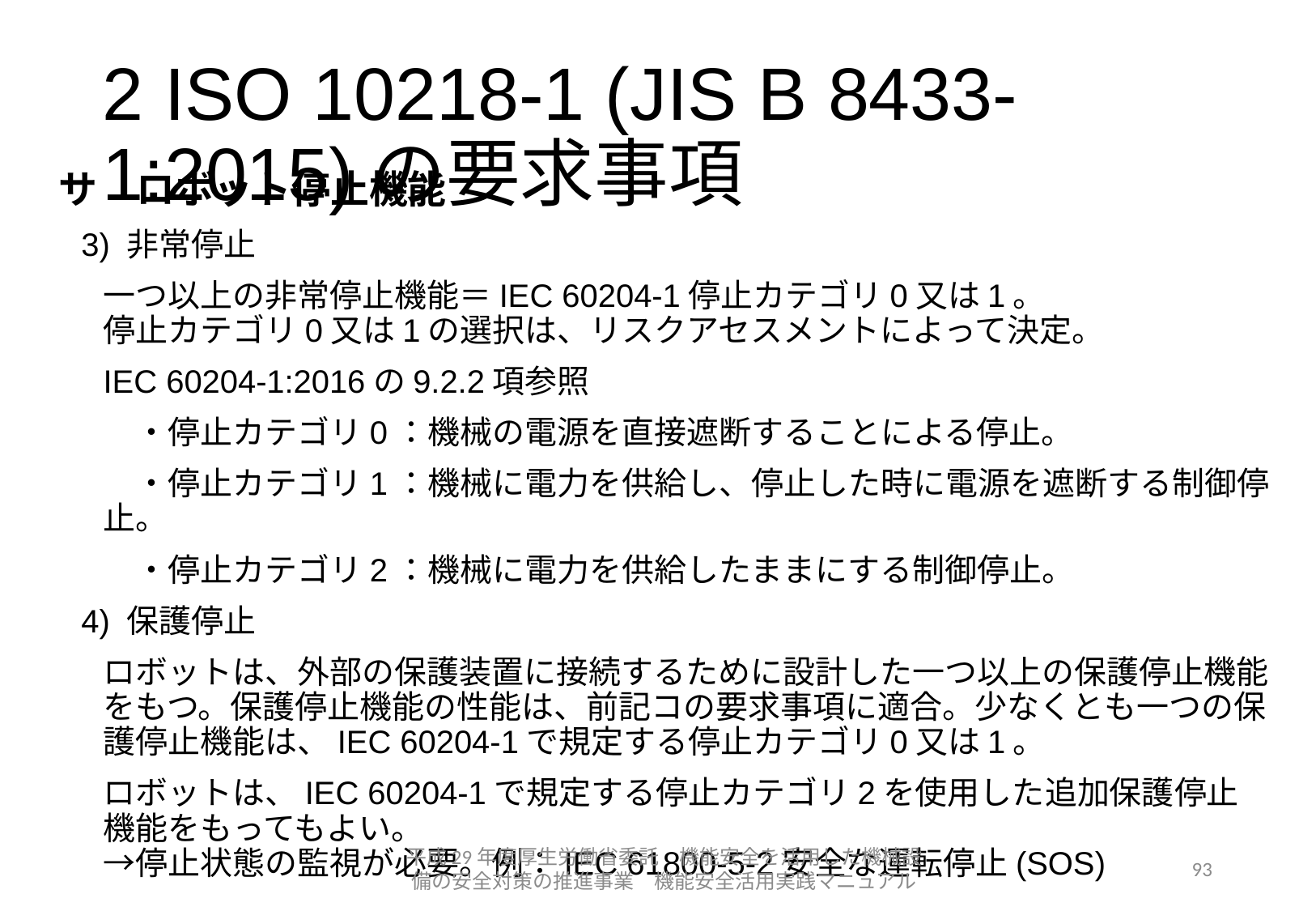

# 2 ISO 10218-1 (JIS B 8433-1:2015)の要求事項
サ　ロボット停止機能
3) 非常停止
一つ以上の非常停止機能＝IEC 60204-1停止カテゴリ0又は1。
停止カテゴリ0又は1の選択は、リスクアセスメントによって決定。
IEC 60204-1:2016の9.2.2項参照
　・停止カテゴリ0：機械の電源を直接遮断することによる停止。
　・停止カテゴリ1：機械に電力を供給し、停止した時に電源を遮断する制御停止。
　・停止カテゴリ2：機械に電力を供給したままにする制御停止。
4) 保護停止
ロボットは、外部の保護装置に接続するために設計した一つ以上の保護停止機能をもつ。保護停止機能の性能は、前記コの要求事項に適合。少なくとも一つの保護停止機能は、IEC 60204-1で規定する停止カテゴリ0又は1。
ロボットは、IEC 60204-1で規定する停止カテゴリ2を使用した追加保護停止機能をもってもよい。
→停止状態の監視が必要。例：IEC 61800-5-2安全な運転停止(SOS)
平成29年度厚生労働省委託　機能安全を活用した機械設備の安全対策の推進事業　機能安全活用実践マニュアル
93